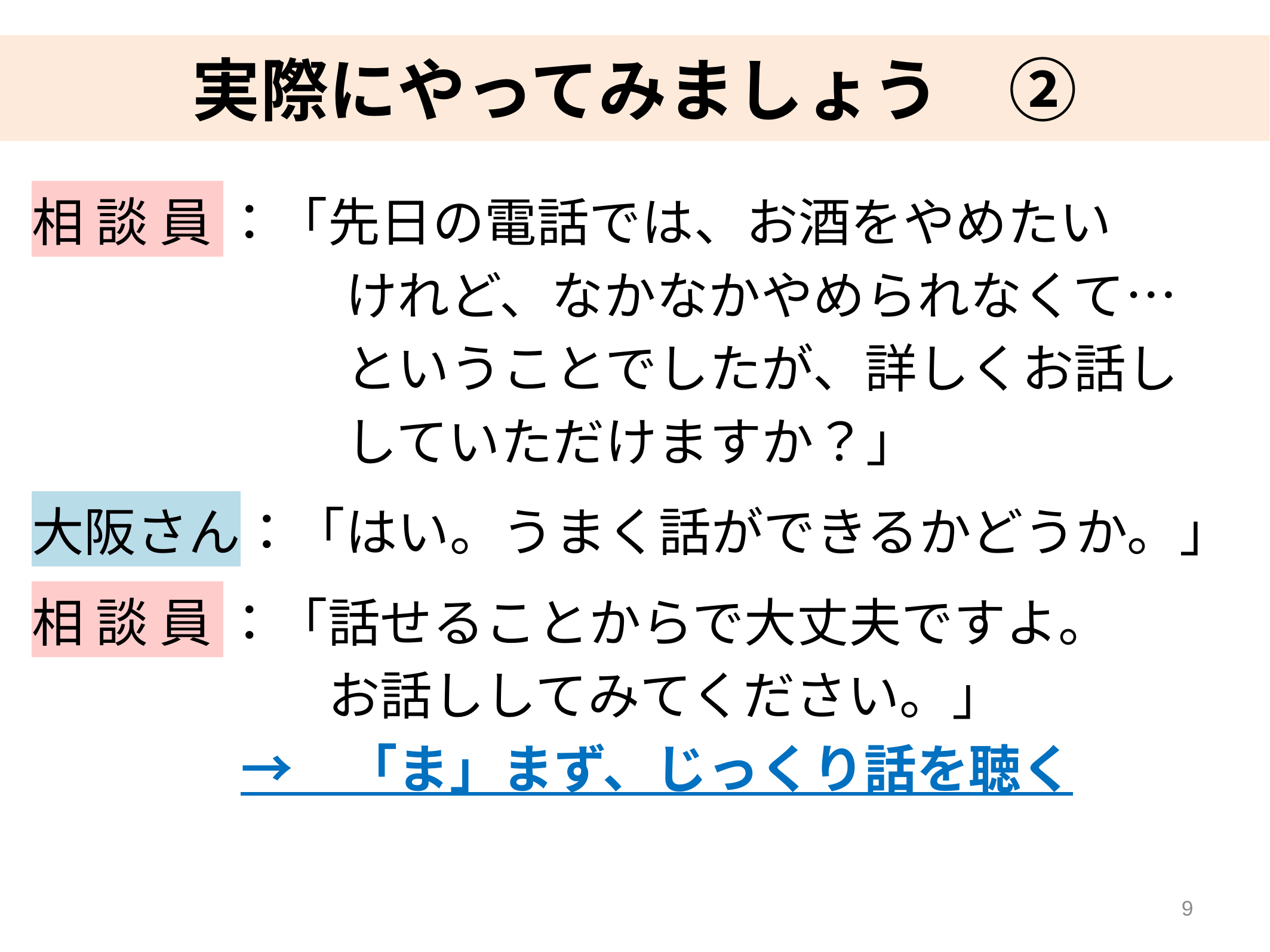

# 実際にやってみましょう　②
相 談 員 ：「先日の電話では、お酒をやめたい
　　　　　　けれど、なかなかやめられなくて…
　　　　　　ということでしたが、詳しくお話し
　　　　　　していただけますか？」

大阪さん：「はい。うまく話ができるかどうか。」

相 談 員 ：「話せることからで大丈夫ですよ。
　　　　　   お話ししてみてください。」
　　　　→　「ま」まず、じっくり話を聴く
9